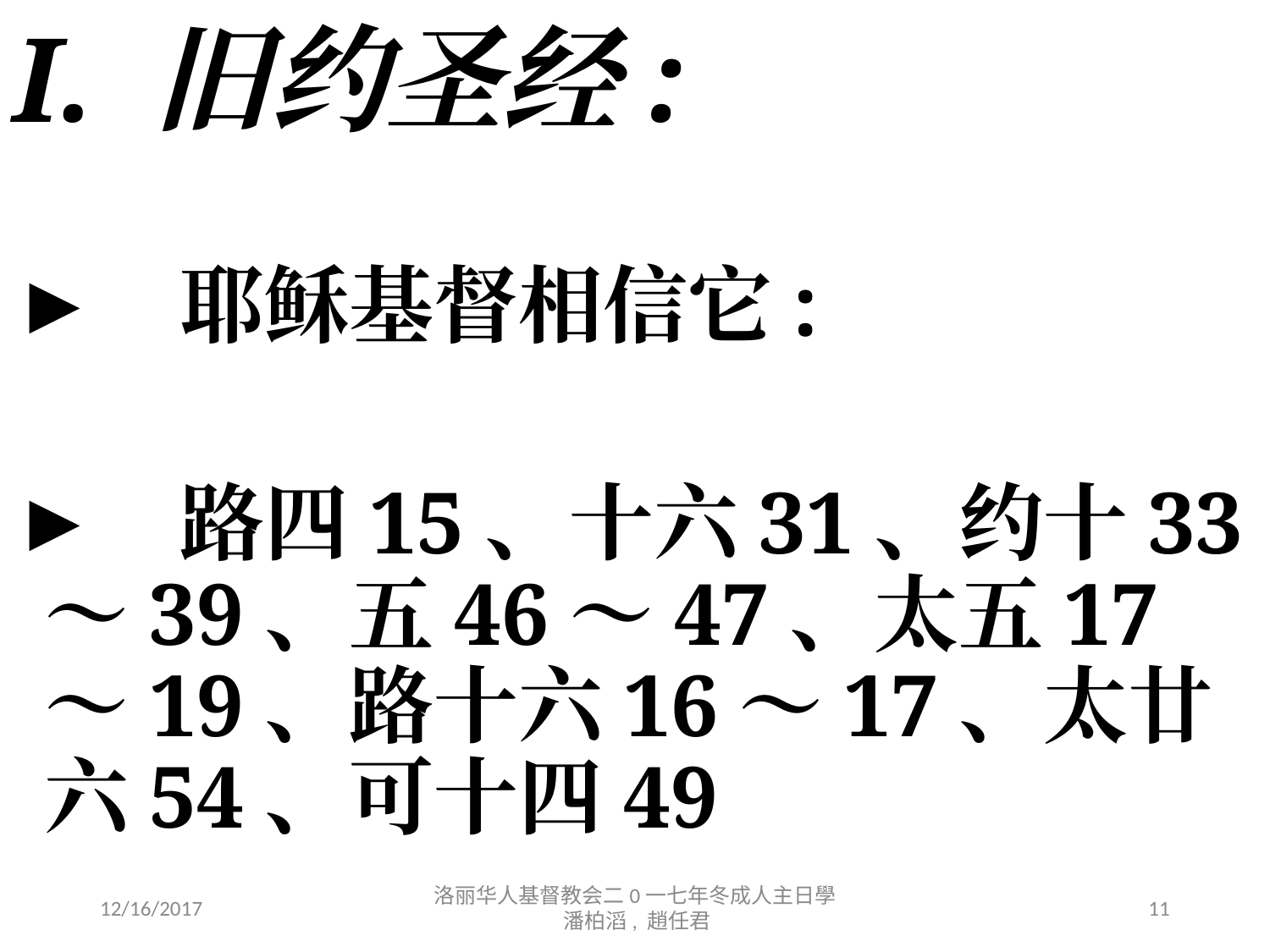

# I. 旧约圣经:

   耶稣基督相信它:

   路四15、十六31、约十33～39、五46～47、太五17～19、路十六16～17、太廿 六54、可十四49
12/16/2017
洛丽华人基督教会二0一七年冬成人主日學   潘柏滔, 趙任君
11